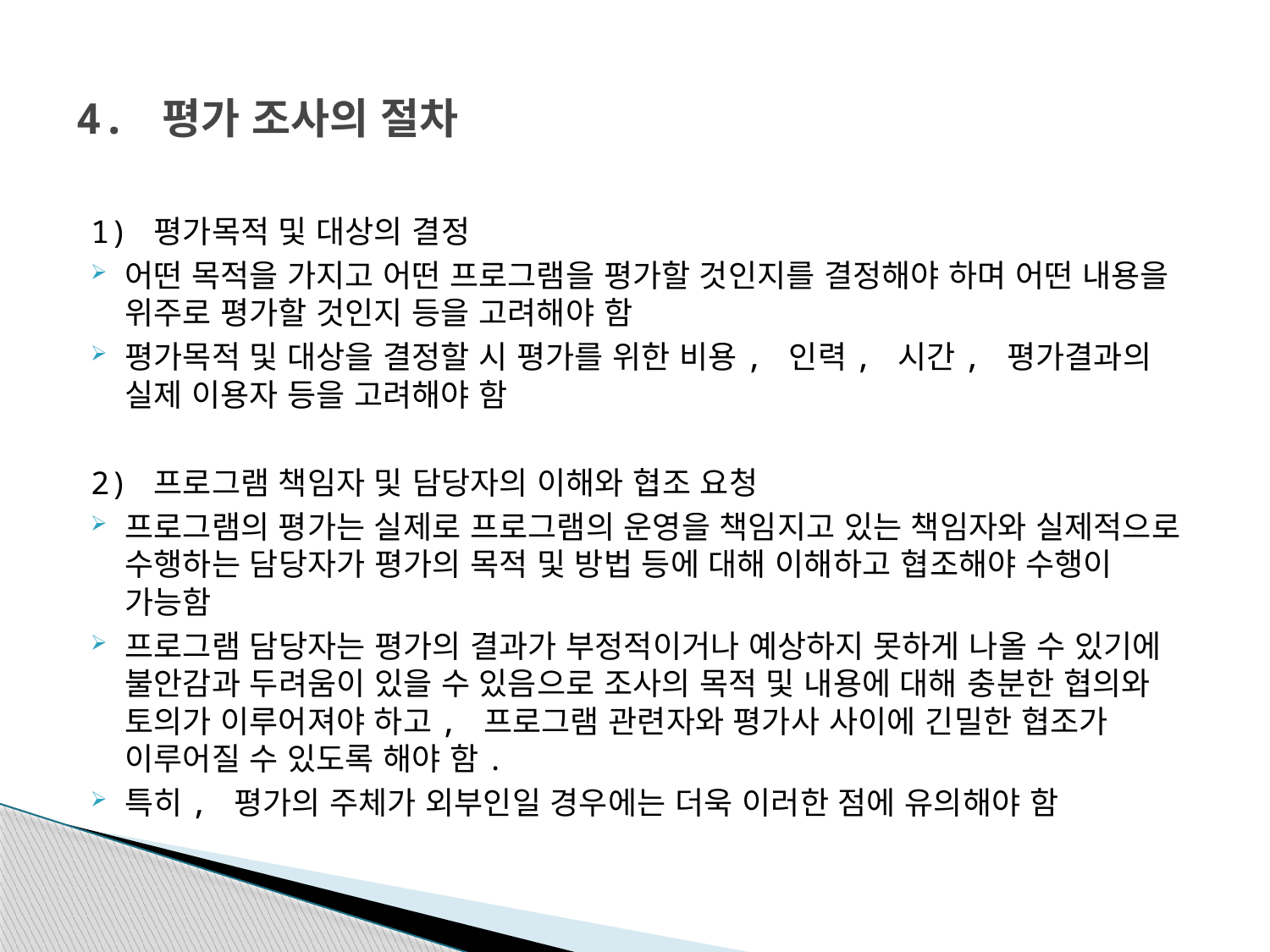

# 4. 평가 조사의 절차
1) 평가목적 및 대상의 결정
어떤 목적을 가지고 어떤 프로그램을 평가할 것인지를 결정해야 하며 어떤 내용을 위주로 평가할 것인지 등을 고려해야 함
평가목적 및 대상을 결정할 시 평가를 위한 비용, 인력, 시간, 평가결과의 실제 이용자 등을 고려해야 함

2) 프로그램 책임자 및 담당자의 이해와 협조 요청
프로그램의 평가는 실제로 프로그램의 운영을 책임지고 있는 책임자와 실제적으로 수행하는 담당자가 평가의 목적 및 방법 등에 대해 이해하고 협조해야 수행이 가능함
프로그램 담당자는 평가의 결과가 부정적이거나 예상하지 못하게 나올 수 있기에 불안감과 두려움이 있을 수 있음으로 조사의 목적 및 내용에 대해 충분한 협의와 토의가 이루어져야 하고, 프로그램 관련자와 평가사 사이에 긴밀한 협조가 이루어질 수 있도록 해야 함.
특히, 평가의 주체가 외부인일 경우에는 더욱 이러한 점에 유의해야 함